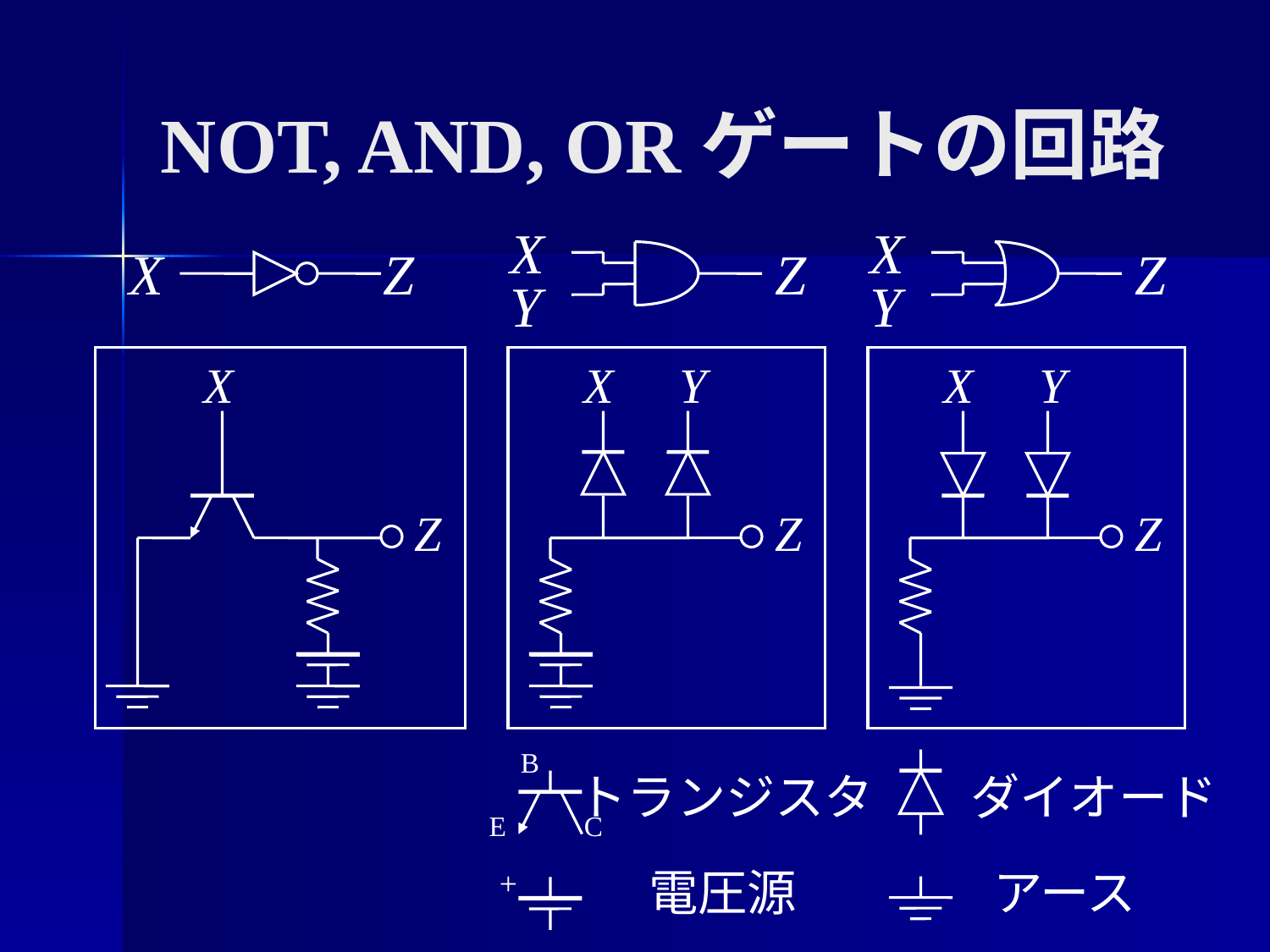

# NOT, AND, ORゲートの回路
X
Z

Y

X
Z

Y

X
Z

X

X
Y

X
Y

Z

Z

Z

B

E
C

トランジスタ
ダイオード

電圧源
アース
+